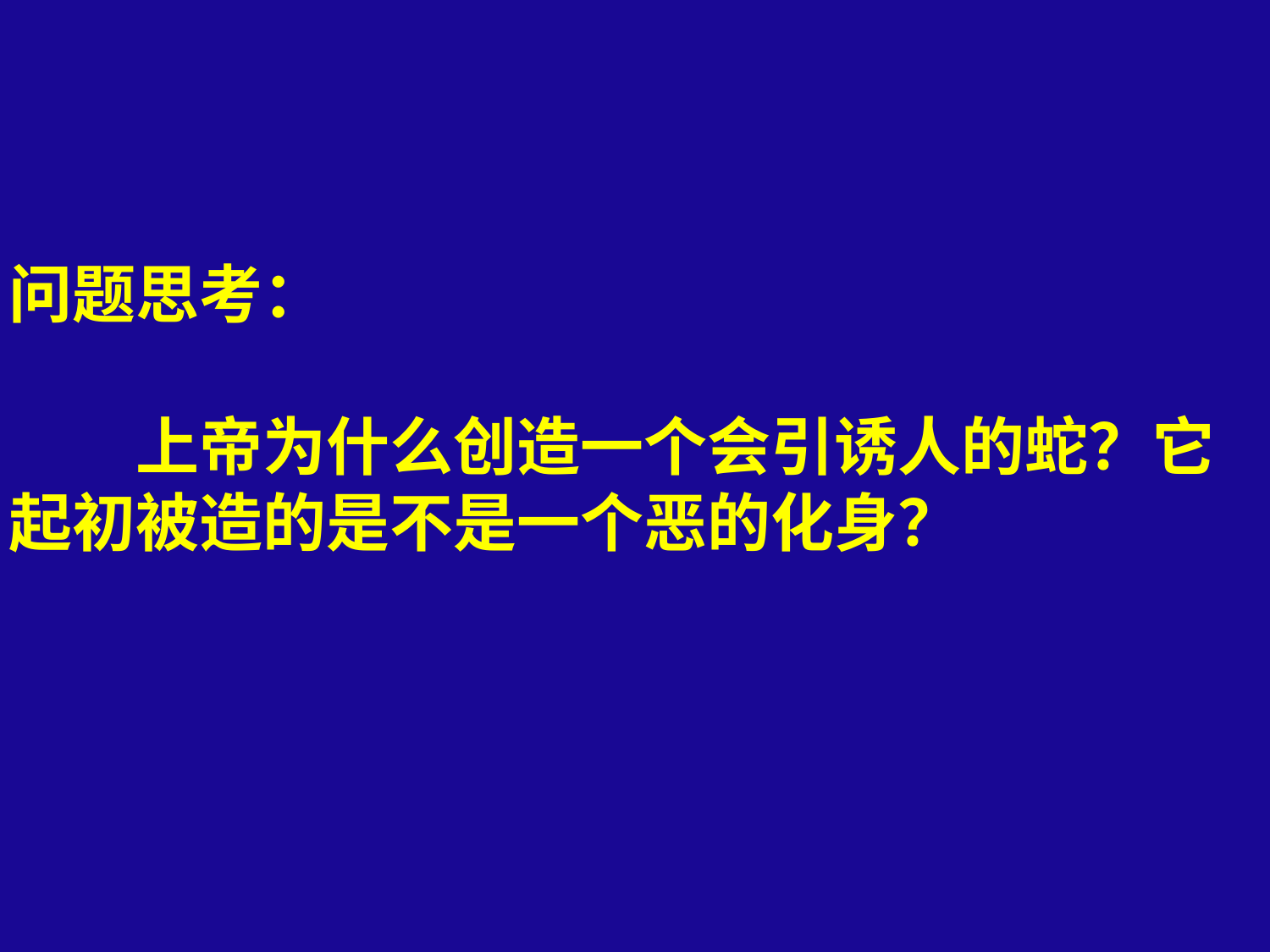

# 问题思考： 上帝为什么创造一个会引诱人的蛇？它起初被造的是不是一个恶的化身？